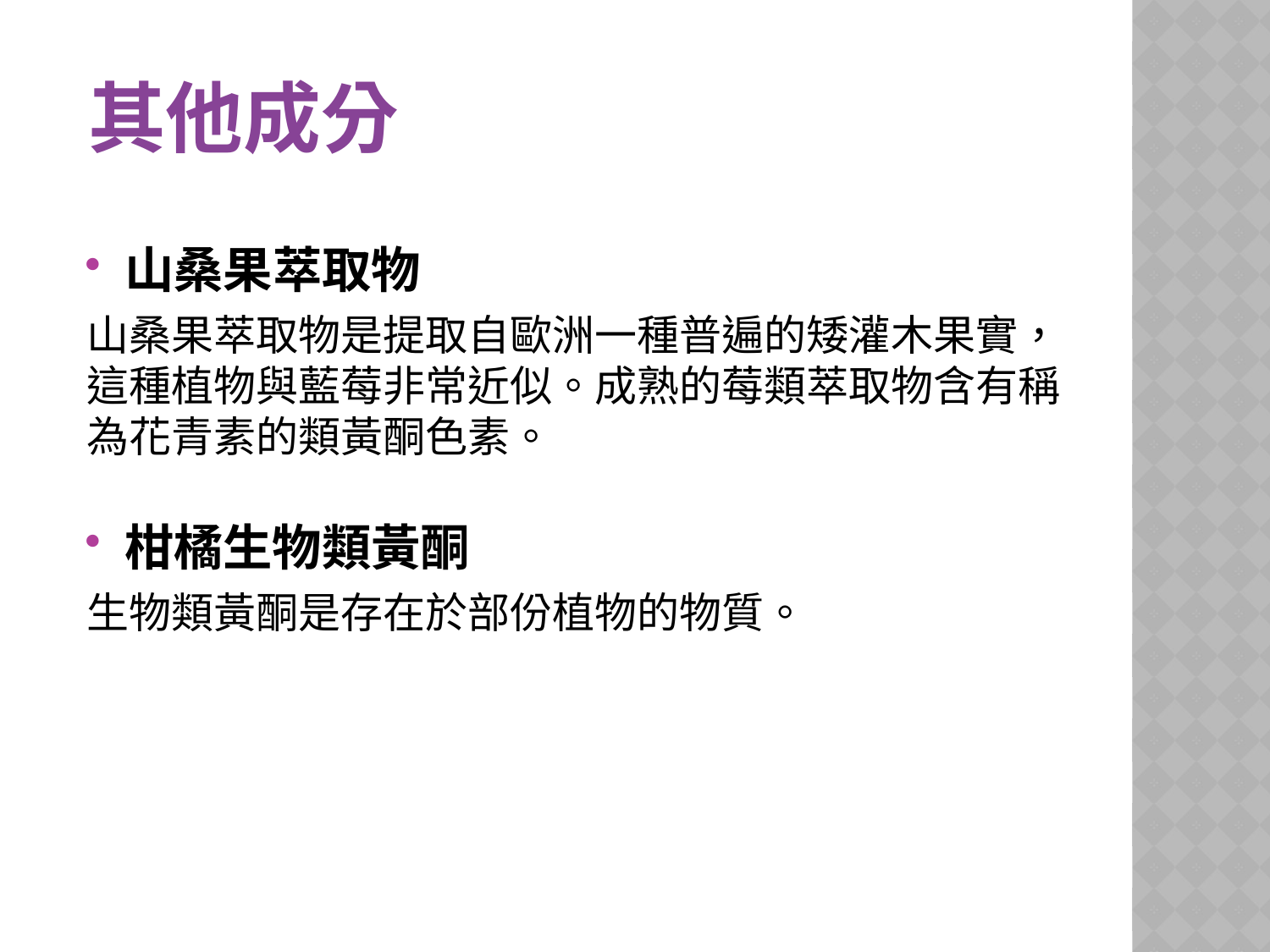

其他成分
山桑果萃取物
山桑果萃取物是提取自歐洲一種普遍的矮灌木果實，這種植物與藍莓非常近似。成熟的莓類萃取物含有稱為花青素的類黃酮色素。

柑橘生物類黃酮
生物類黃酮是存在於部份植物的物質。